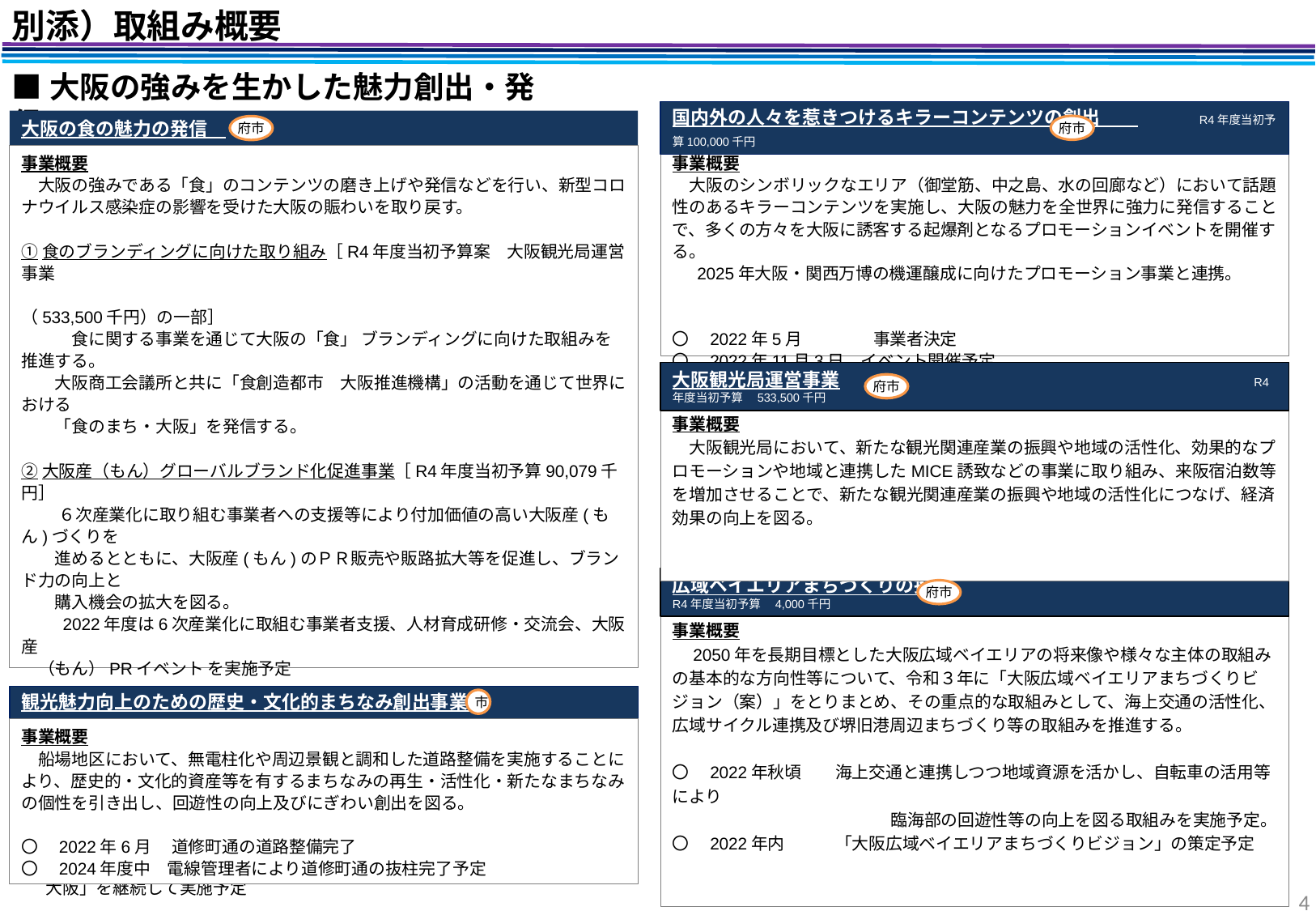

別添）取組み概要
■大阪の強みを生かした魅力創出・発信
大阪の食の魅力の発信
国内外の人々を惹きつけるキラーコンテンツの創出　　　　　　　R4年度当初予算100,000千円
府市

府市

事業概要
　大阪の強みである「食」のコンテンツの磨き上げや発信などを行い、新型コロナウイルス感染症の影響を受けた大阪の賑わいを取り戻す。

①食のブランディングに向けた取り組み［R4年度当初予算案　大阪観光局運営事業
　　　　　　　　　　　　　　　　　　　　　　　　　　　　　　　　　　　　（533,500千円）の一部］
　　　食に関する事業を通じて大阪の「食」 ブランディングに向けた取組みを推進する。
　　大阪商工会議所と共に「食創造都市　大阪推進機構」の活動を通じて世界における
　　「食のまち・大阪」を発信する。

②大阪産（もん）グローバルブランド化促進事業［R4年度当初予算90,079千円］
　　 ６次産業化に取り組む事業者への支援等により付加価値の高い大阪産(もん)づくりを
　　進めるとともに、大阪産(もん)のＰＲ販売や販路拡大等を促進し、ブランド力の向上と
　　購入機会の拡大を図る。
　　 2022年度は6次産業化に取組む事業者支援、人材育成研修・交流会、大阪産
　（もん）PRイベント を実施予定

③大阪の食の魅力発信
　    民間事業者等との連携により、大阪の食の魅力を活用した新たな大阪ならではの観光
　　コンテンツの開発をするなど、大阪ならではの上質で特別感のある「食」の魅力を発信し、
　　観光客の誘致及び観光消費の拡大を図る。
   　 2022年度は大阪観光局と連携し、大阪の食の魅力を発信するプログラム「あじわい
　  大阪」を継続して実施予定

事業概要
　大阪のシンボリックなエリア（御堂筋、中之島、水の回廊など）において話題性のあるキラーコンテンツを実施し、大阪の魅力を全世界に強力に発信することで、多くの方々を大阪に誘客する起爆剤となるプロモーションイベントを開催する。
　 2025年大阪・関西万博の機運醸成に向けたプロモーション事業と連携。

〇　2022年5月　　　 　事業者決定
〇　2022年11月3日　イベント開催予定

大阪観光局運営事業　　　　　　　　　　　　　　　　　　　　　　R4年度当初予算　533,500千円
府市

事業概要
　大阪観光局において、新たな観光関連産業の振興や地域の活性化、効果的なプロモーションや地域と連携したMICE誘致などの事業に取り組み、来阪宿泊数等を増加させることで、新たな観光関連産業の振興や地域の活性化につなげ、経済効果の向上を図る。

広域ベイエリアまちづくりの推進　　　　　　　　　　　　　　　　　　　　　　　　　　　R4年度当初予算　4,000千円
府市

事業概要
　2050年を長期目標とした大阪広域ベイエリアの将来像や様々な主体の取組みの基本的な方向性等について、令和３年に「大阪広域ベイエリアまちづくりビジョン（案）」をとりまとめ、その重点的な取組みとして、海上交通の活性化、広域サイクル連携及び堺旧港周辺まちづくり等の取組みを推進する。

〇　2022年秋頃　　海上交通と連携しつつ地域資源を活かし、自転車の活用等により
　　　　　　　　　　　　　臨海部の回遊性等の向上を図る取組みを実施予定。
〇　2022年内　　　「大阪広域ベイエリアまちづくりビジョン」の策定予定

観光魅力向上のための歴史・文化的まちなみ創出事業
市
事業概要
　船場地区において、無電柱化や周辺景観と調和した道路整備を実施することにより、歴史的・文化的資産等を有するまちなみの再生・活性化・新たなまちなみの個性を引き出し、回遊性の向上及びにぎわい創出を図る。

〇　2022年6月　 道修町通の道路整備完了
〇　2024年度中　電線管理者により道修町通の抜柱完了予定
4